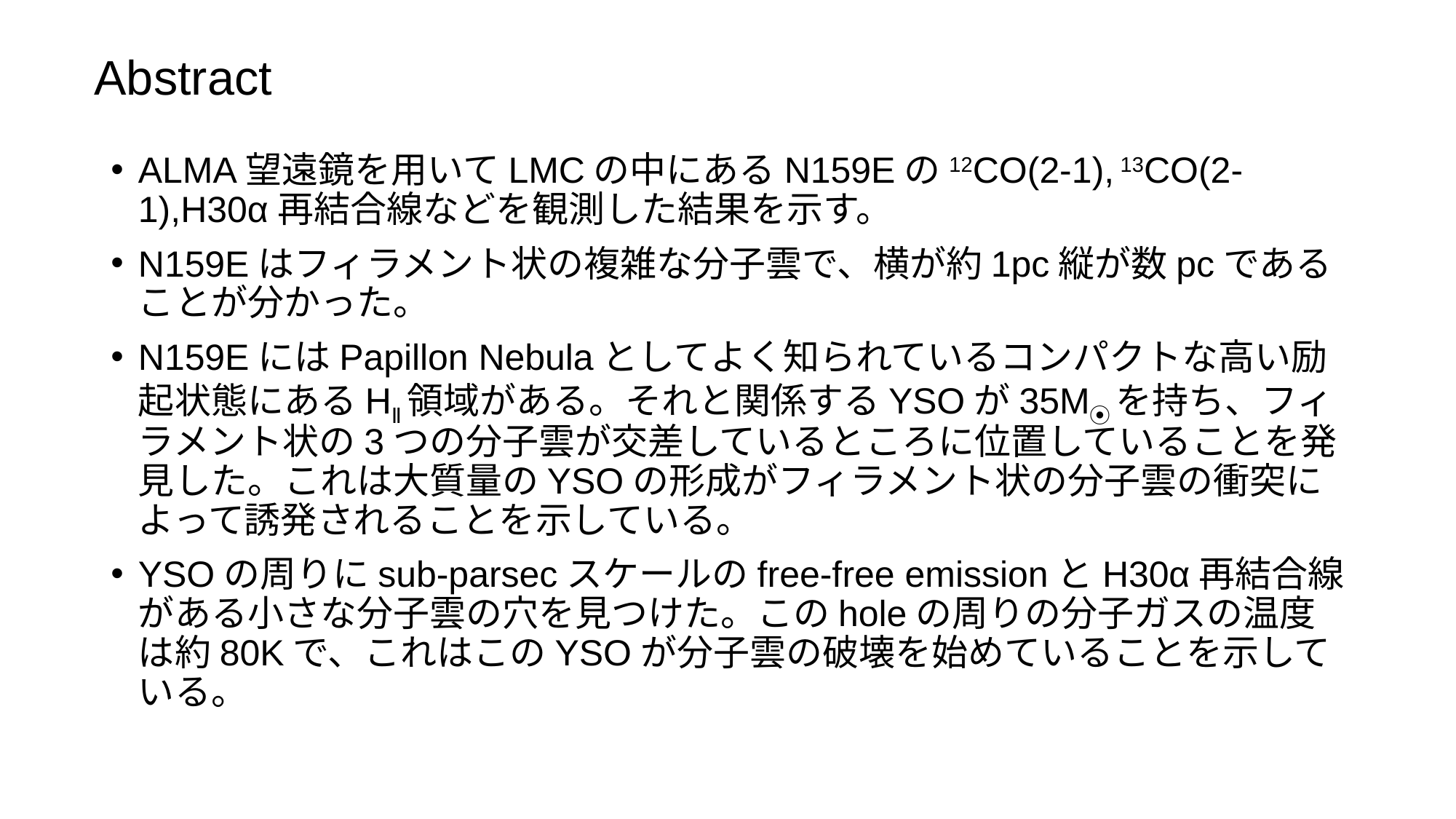

# Abstract
ALMA望遠鏡を用いてLMCの中にあるN159Eの12CO(2-1), 13CO(2-1),H30α再結合線などを観測した結果を示す。
N159Eはフィラメント状の複雑な分子雲で、横が約1pc縦が数pcであることが分かった。
N159EにはPapillon Nebulaとしてよく知られているコンパクトな高い励起状態にあるHⅡ領域がある。それと関係するYSOが35M⦿を持ち、フィラメント状の3つの分子雲が交差しているところに位置していることを発見した。これは大質量のYSOの形成がフィラメント状の分子雲の衝突によって誘発されることを示している。
YSOの周りにsub-parsecスケールのfree-free emissionとH30α再結合線がある小さな分子雲の穴を見つけた。このholeの周りの分子ガスの温度は約80Kで、これはこのYSOが分子雲の破壊を始めていることを示している。